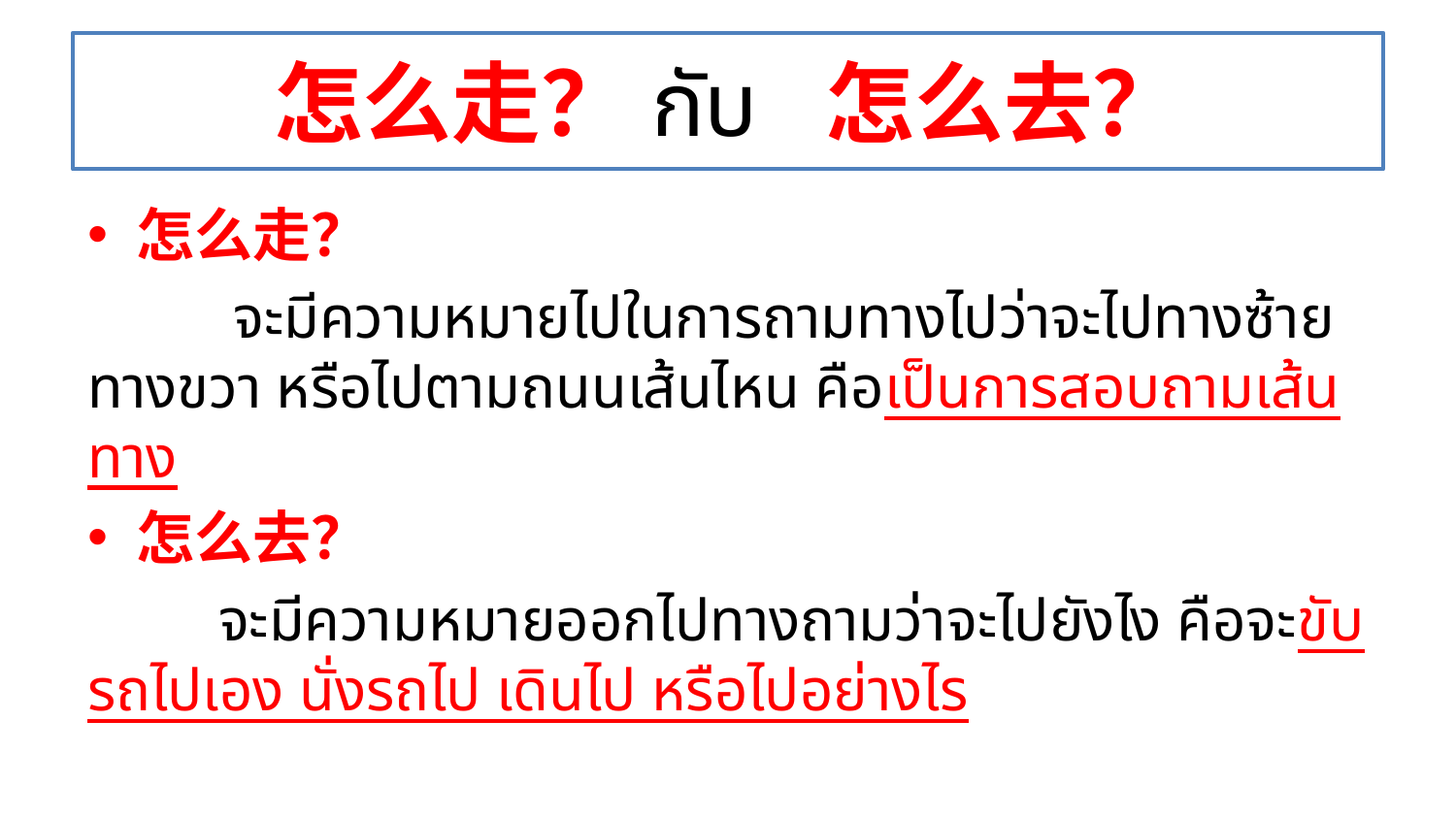

# 怎么走？กับ  怎么去？
怎么走？
 	 จะมีความหมายไปในการถามทางไปว่าจะไปทางซ้ายทางขวา หรือไปตามถนนเส้นไหน คือเป็นการสอบถามเส้นทาง
怎么去？
	จะมีความหมายออกไปทางถามว่าจะไปยังไง คือจะขับรถไปเอง นั่งรถไป เดินไป หรือไปอย่างไร